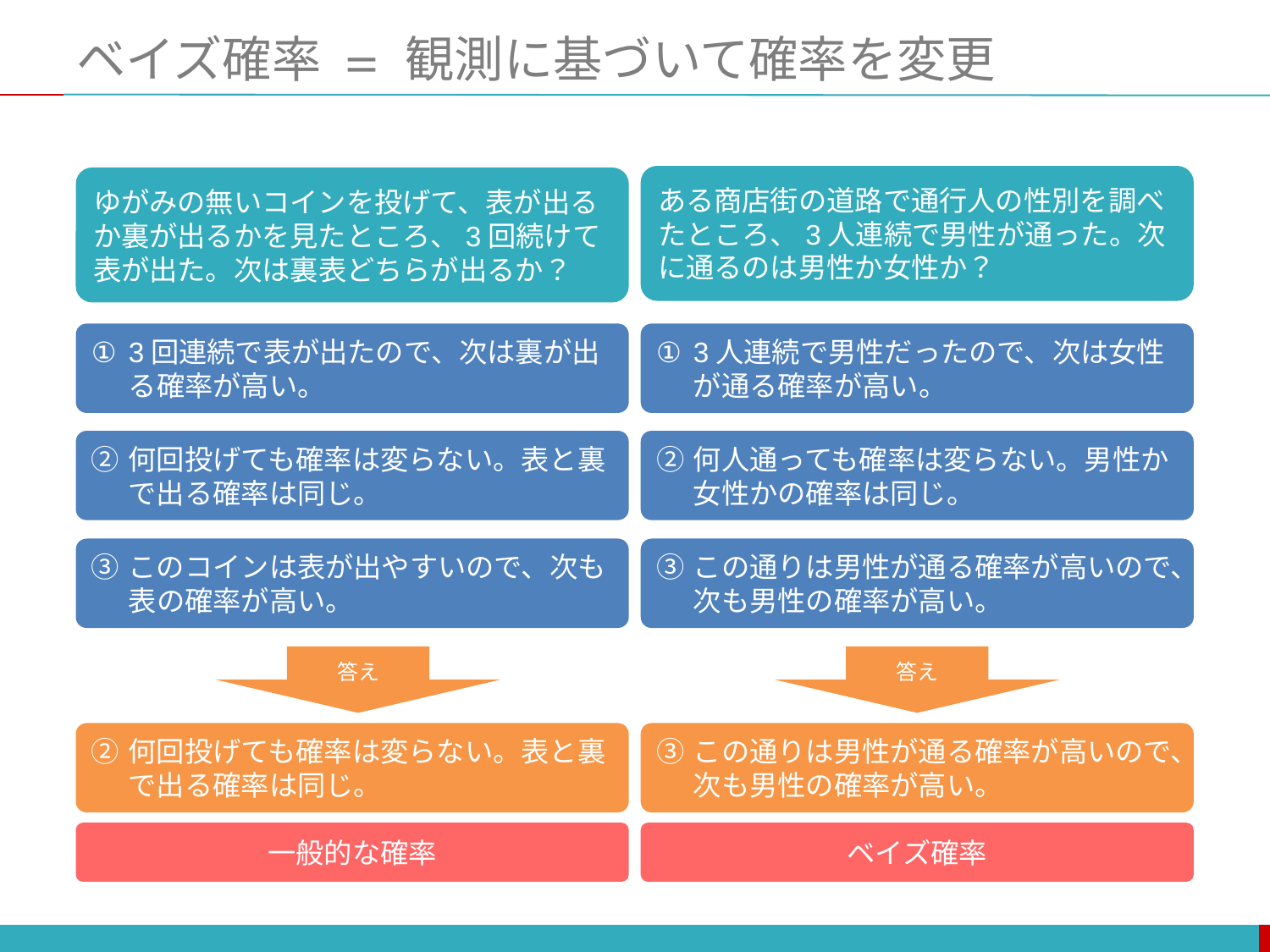

# ベイズ確率 = 観測に基づいて確率を変更
ある商店街の道路で通行人の性別を調べたところ、3人連続で男性が通った。次に通るのは男性か女性か？
ゆがみの無いコインを投げて、表が出るか裏が出るかを見たところ、3回続けて表が出た。次は裏表どちらが出るか？
①	3回連続で表が出たので、次は裏が出る確率が高い。
①	3人連続で男性だったので、次は女性が通る確率が高い。
②	何回投げても確率は変らない。表と裏で出る確率は同じ。
②	何人通っても確率は変らない。男性か女性かの確率は同じ。
③	このコインは表が出やすいので、次も表の確率が高い。
③	この通りは男性が通る確率が高いので、次も男性の確率が高い。
答え
②	何回投げても確率は変らない。表と裏で出る確率は同じ。
答え
③	この通りは男性が通る確率が高いので、次も男性の確率が高い。
ベイズ確率
一般的な確率